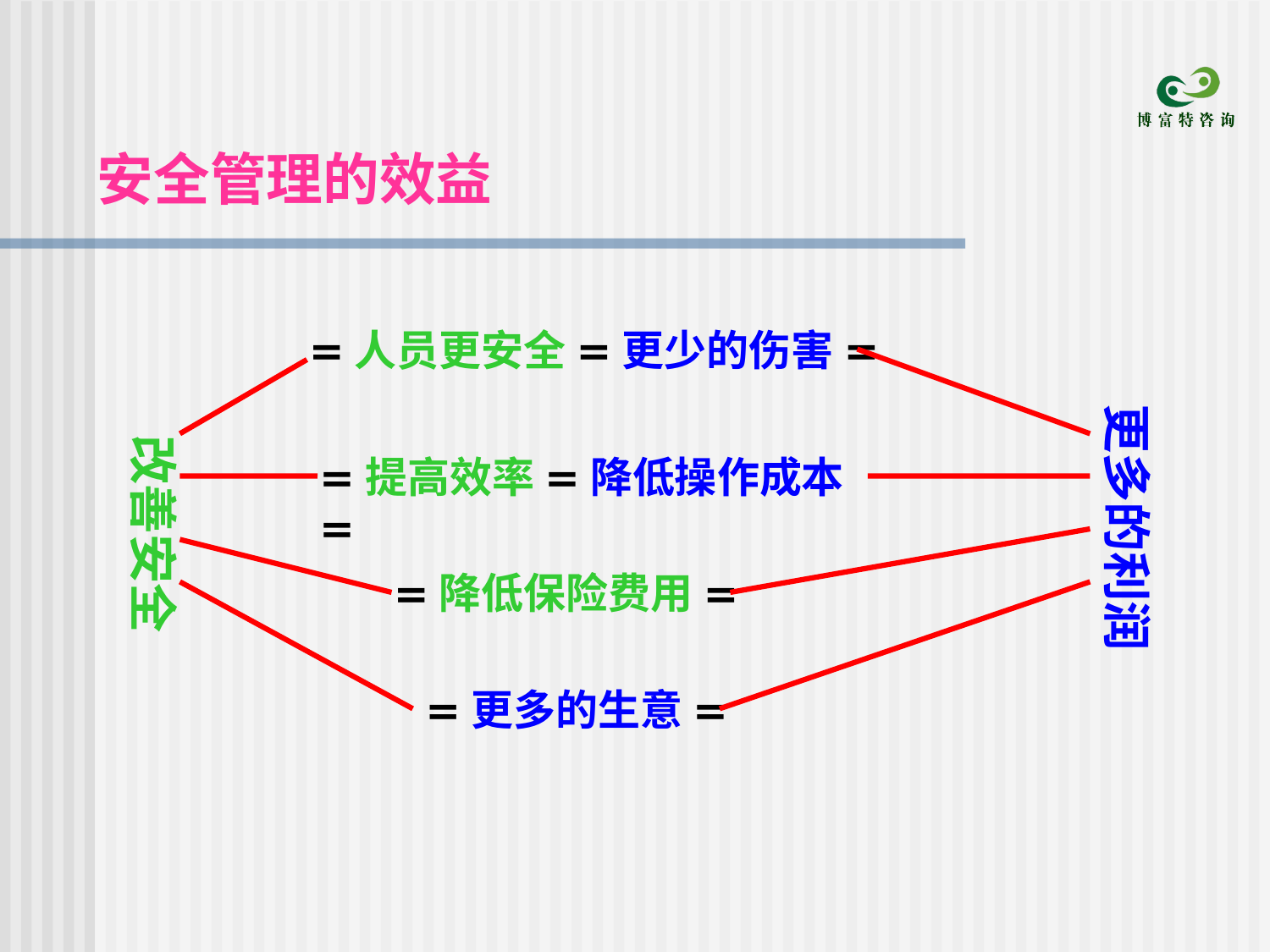

安全管理的效益
=人员更安全=更少的伤害=

更多的利润
改善安全
=提高效率=降低操作成本=

=降低保险费用=

=更多的生意=